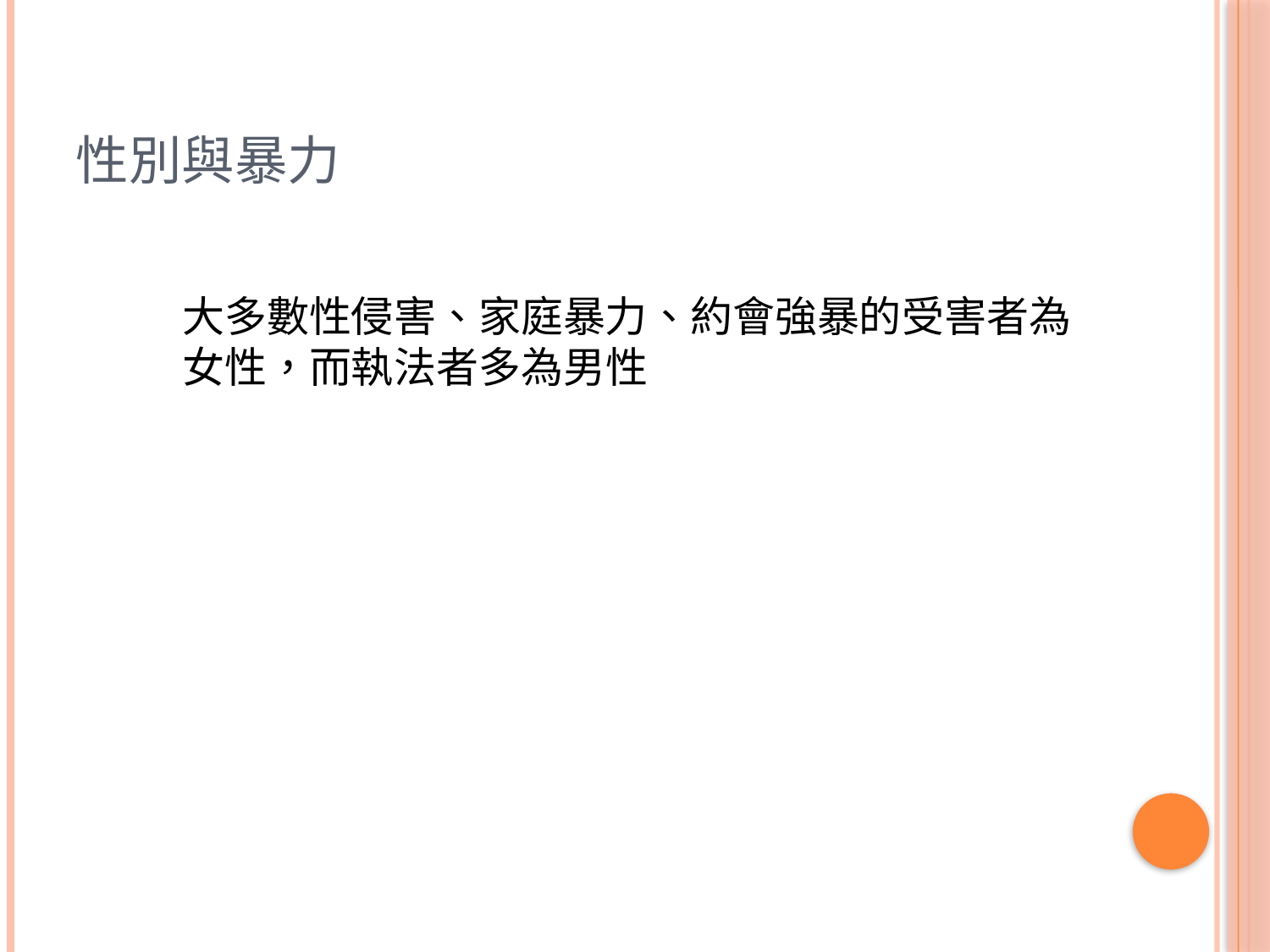

# 性別與暴力

大多數性侵害、家庭暴力、約會強暴的受害者為女性，而執法者多為男性